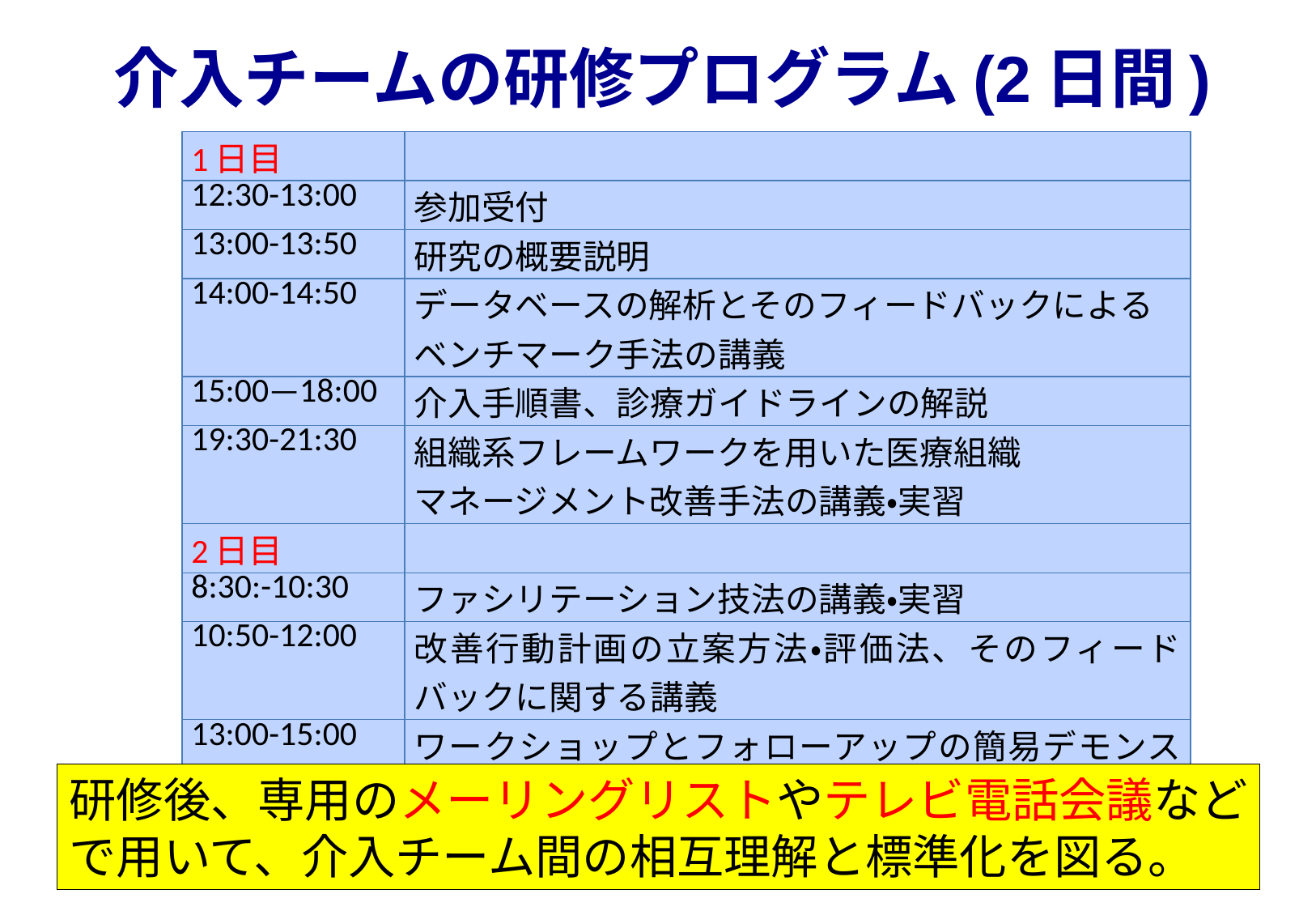

# 介入チームの研修プログラム(2日間)
| 1日目 |  |
| --- | --- |
| 12:30-13:00 | 参加受付 |
| 13:00-13:50 | 研究の概要説明 |
| 14:00-14:50 | データベースの解析とそのフィードバックによる ベンチマーク手法の講義 |
| 15:00—18:00 | 介入手順書、診療ガイドラインの解説 |
| 19:30-21:30 | 組織系フレームワークを用いた医療組織 マネージメント改善手法の講義・実習 |
| 2日目 |  |
| 8:30:-10:30 | ファシリテーション技法の講義・実習 |
| 10:50-12:00 | 改善行動計画の立案方法・評価法、そのフィードバックに関する講義 |
| 13:00-15:00 | ワークショップとフォローアップの簡易デモンストレーション |
研修後、専用のメーリングリストやテレビ電話会議など
で用いて、介入チーム間の相互理解と標準化を図る。